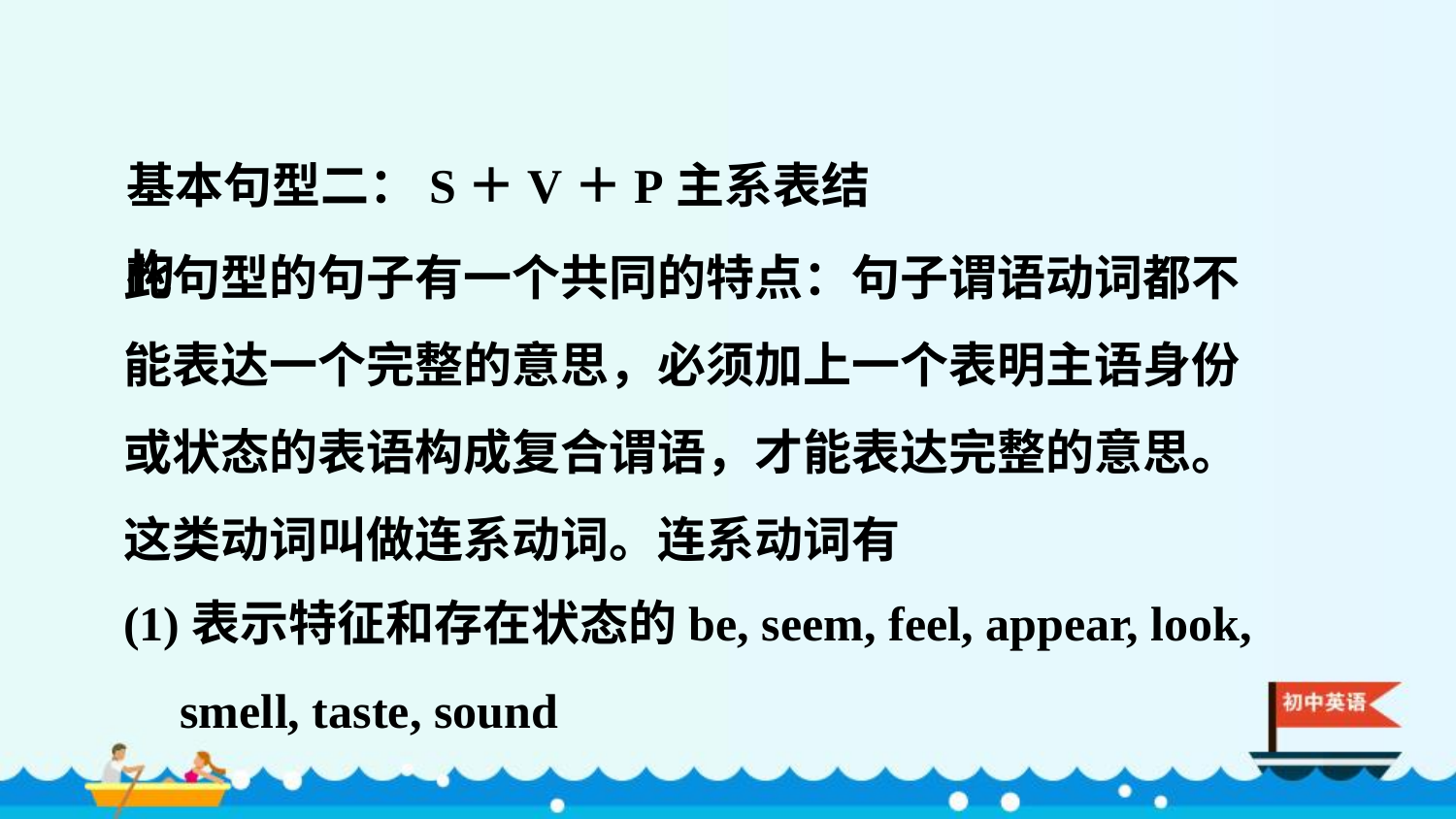

基本句型二：S＋V＋P主系表结构
此句型的句子有一个共同的特点：句子谓语动词都不能表达一个完整的意思，必须加上一个表明主语身份或状态的表语构成复合谓语，才能表达完整的意思。这类动词叫做连系动词。连系动词有
(1)表示特征和存在状态的be, seem, feel, appear, look, smell, taste, sound